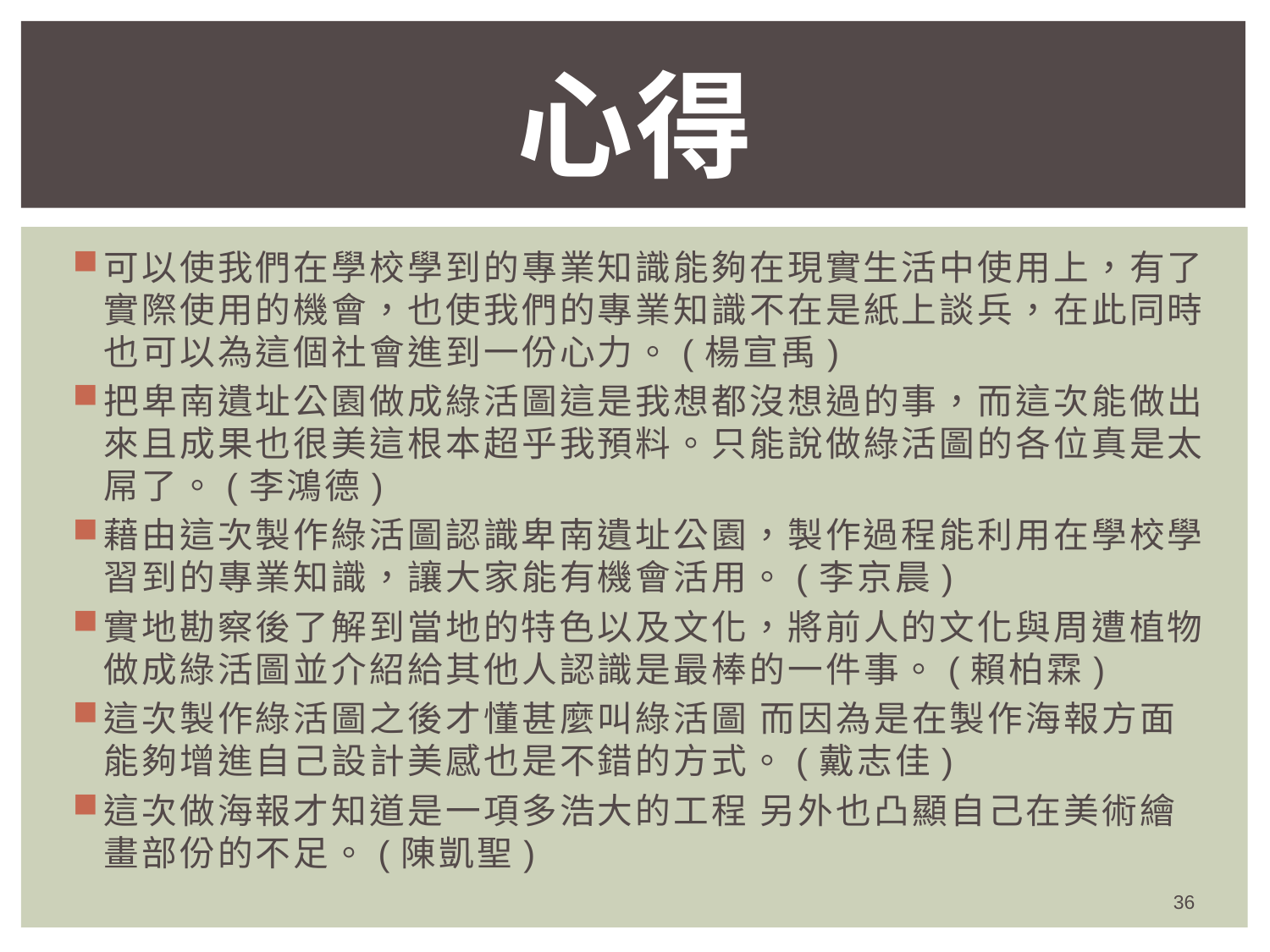

# 心得
可以使我們在學校學到的專業知識能夠在現實生活中使用上，有了實際使用的機會，也使我們的專業知識不在是紙上談兵，在此同時也可以為這個社會進到一份心力。(楊宣禹)
把卑南遺址公園做成綠活圖這是我想都沒想過的事，而這次能做出來且成果也很美這根本超乎我預料。只能說做綠活圖的各位真是太屌了。(李鴻德)
藉由這次製作綠活圖認識卑南遺址公園，製作過程能利用在學校學習到的專業知識，讓大家能有機會活用。(李京晨)
實地勘察後了解到當地的特色以及文化，將前人的文化與周遭植物做成綠活圖並介紹給其他人認識是最棒的一件事。(賴柏霖)
這次製作綠活圖之後才懂甚麼叫綠活圖 而因為是在製作海報方面 能夠增進自己設計美感也是不錯的方式。(戴志佳)
這次做海報才知道是一項多浩大的工程 另外也凸顯自己在美術繪畫部份的不足。(陳凱聖)
36